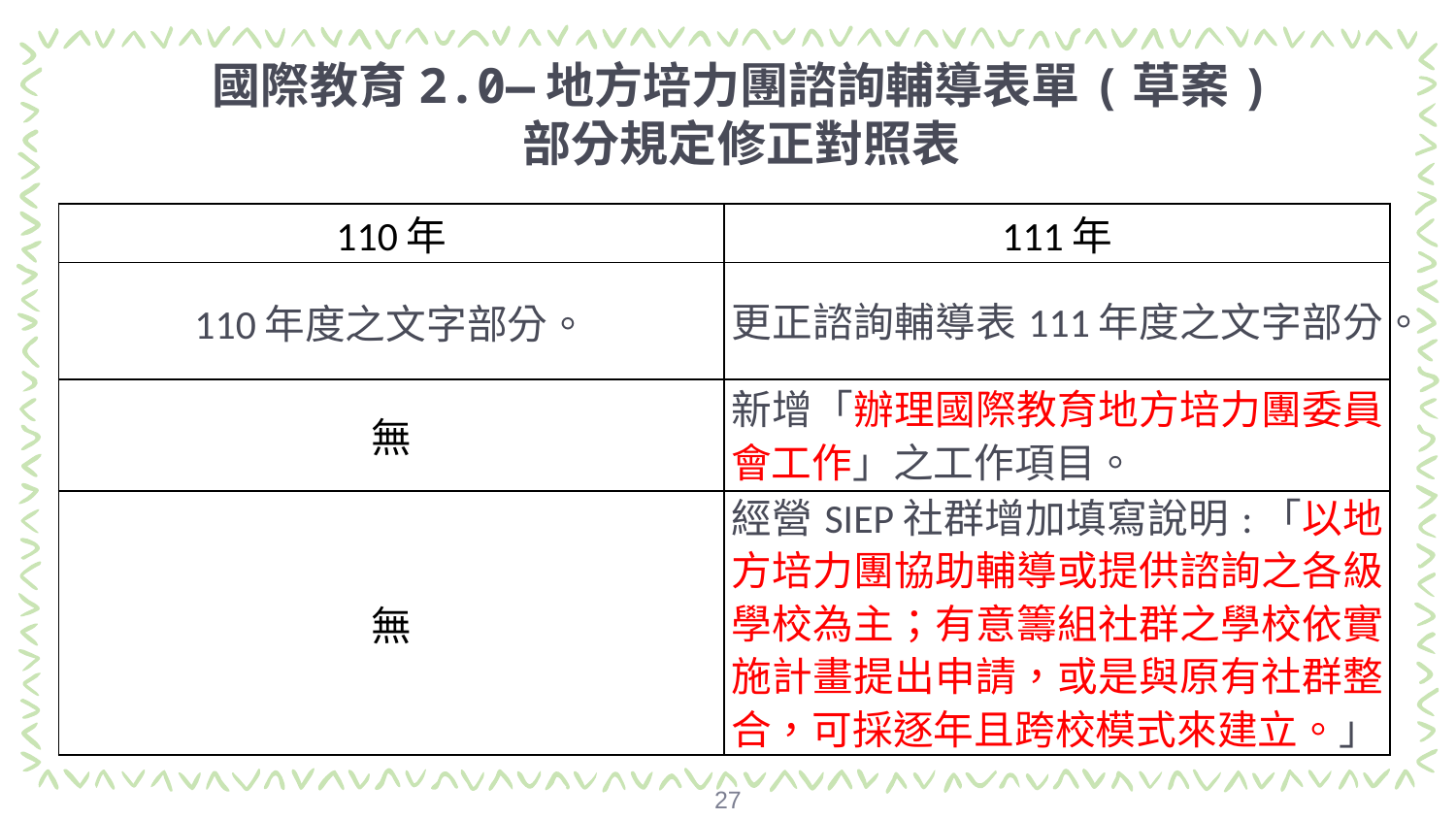

# 國際教育2.0—地方培力團諮詢輔導表單(草案) 部分規定修正對照表

| 110年 | 111年 |
| --- | --- |
| 110年度之文字部分。 | 更正諮詢輔導表111年度之文字部分。 |
| 無 | 新增「辦理國際教育地方培力團委員會工作」之工作項目。 |
| 無 | 經營SIEP社群增加填寫說明:「以地方培力團協助輔導或提供諮詢之各級學校為主；有意籌組社群之學校依實施計畫提出申請，或是與原有社群整合，可採逐年且跨校模式來建立。」 |
27